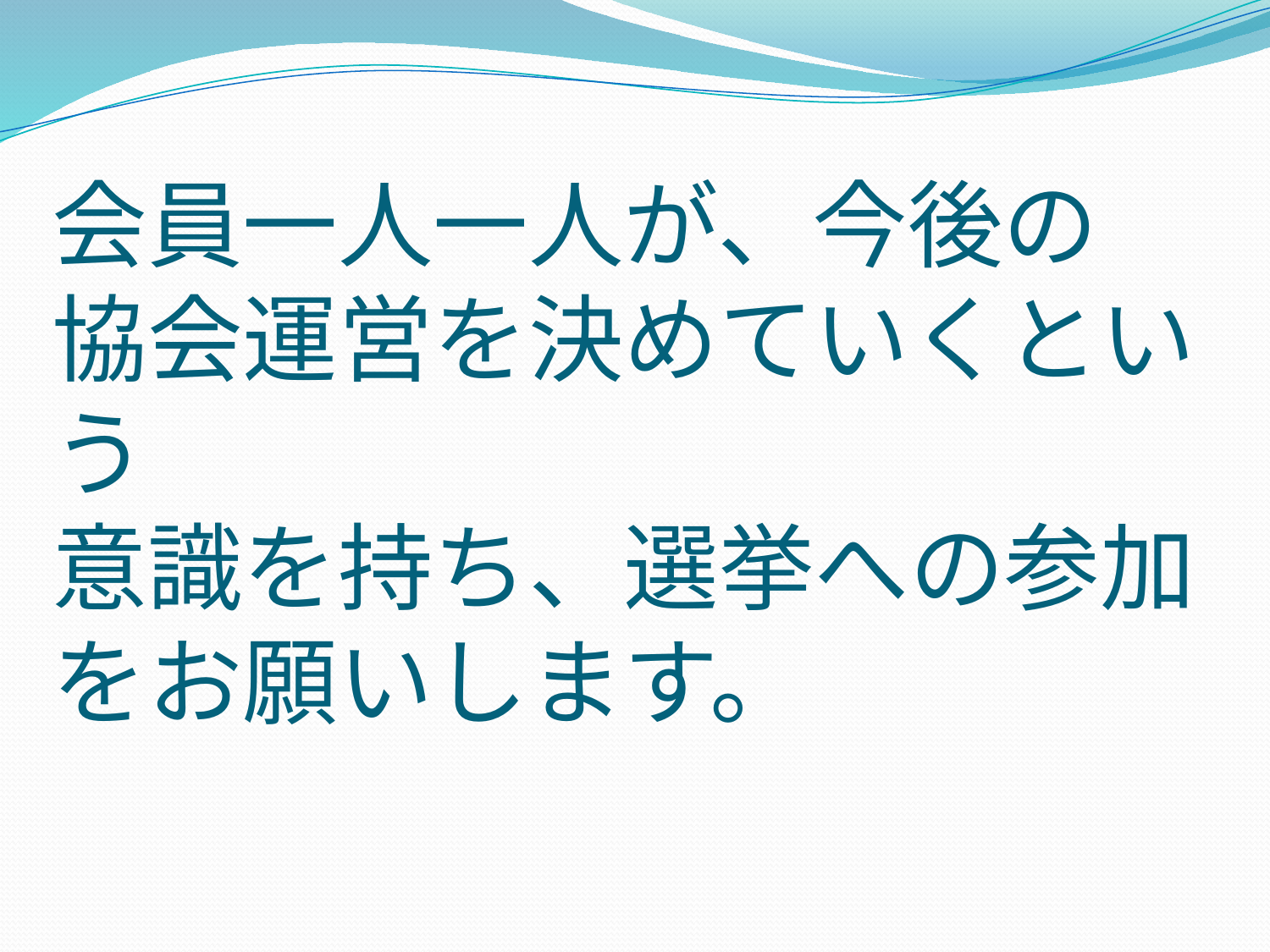

# 会員一人一人が、今後の 協会運営を決めていくという 意識を持ち、選挙への参加をお願いします。